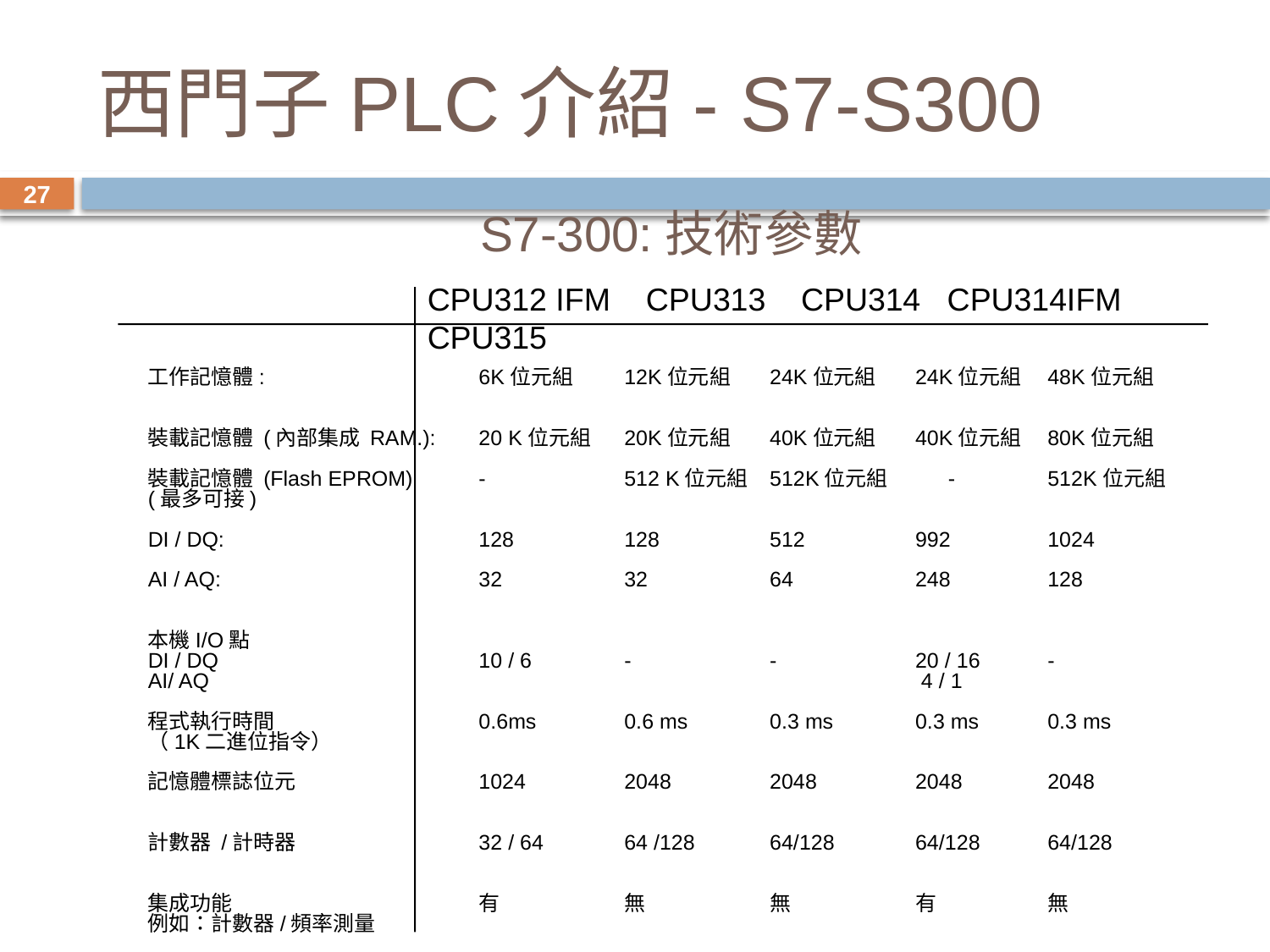

# 西門子PLC介紹- S7-S300

27
S7-300:技術參數
CPU312 IFM    CPU313    CPU314   CPU314IFM   CPU315

工作記憶體:		6K位元組		12K位元組 	24K位元組  	24K位元組 	48K位元組

裝載記憶體 (內部集成 RAM.):	20 K位元組 		20K位元組 	40K位元組 	40K位元組 	80K位元組

裝載記憶體 (Flash EPROM)	-		512 K位元組 	512K位元組 	      -	512K位元組
(最多可接)

DI / DQ: 		128		128	512	992	1024
AI / AQ:		32		32	64	248	128

本機I/O點
DI / DQ		10 / 6		-	-	20 / 16	-
AI/ AQ 						 4 / 1

程式執行時間		0.6ms		0.6 ms	0.3 ms	0.3 ms	0.3 ms
（1K二進位指令）

記憶體標誌位元		1024		2048	2048	2048	2048

計數器 /計時器		32 / 64		64 /128	64/128	64/128	64/128

集成功能		有		無 	無 	有 	無
例如：計數器/頻率測量